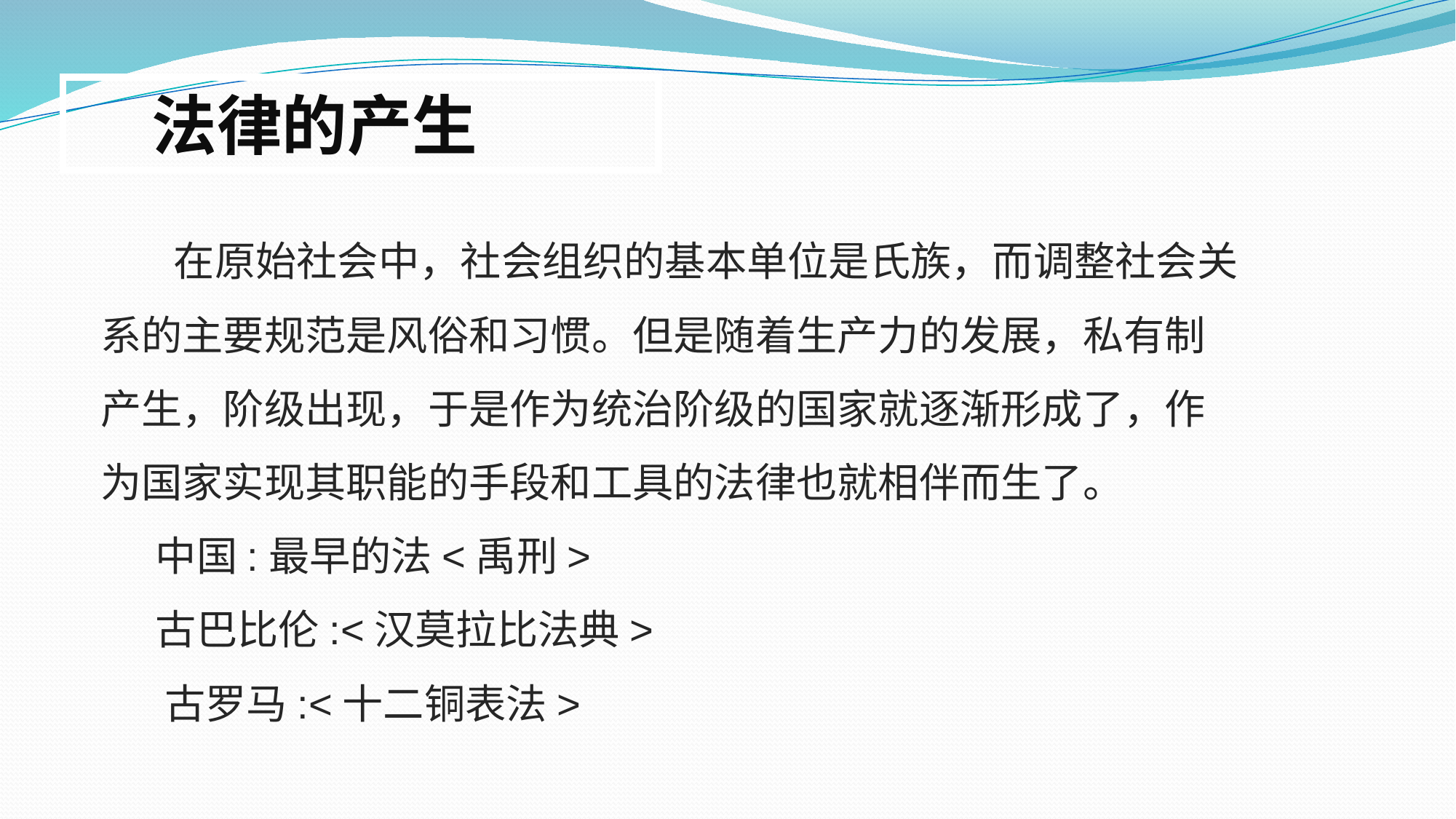

法律的产生
       在原始社会中，社会组织的基本单位是氏族，而调整社会关系的主要规范是风俗和习惯。但是随着生产力的发展，私有制产生，阶级出现，于是作为统治阶级的国家就逐渐形成了，作为国家实现其职能的手段和工具的法律也就相伴而生了。
     中国:最早的法<禹刑>
     古巴比伦:<汉莫拉比法典>
      古罗马:<十二铜表法>